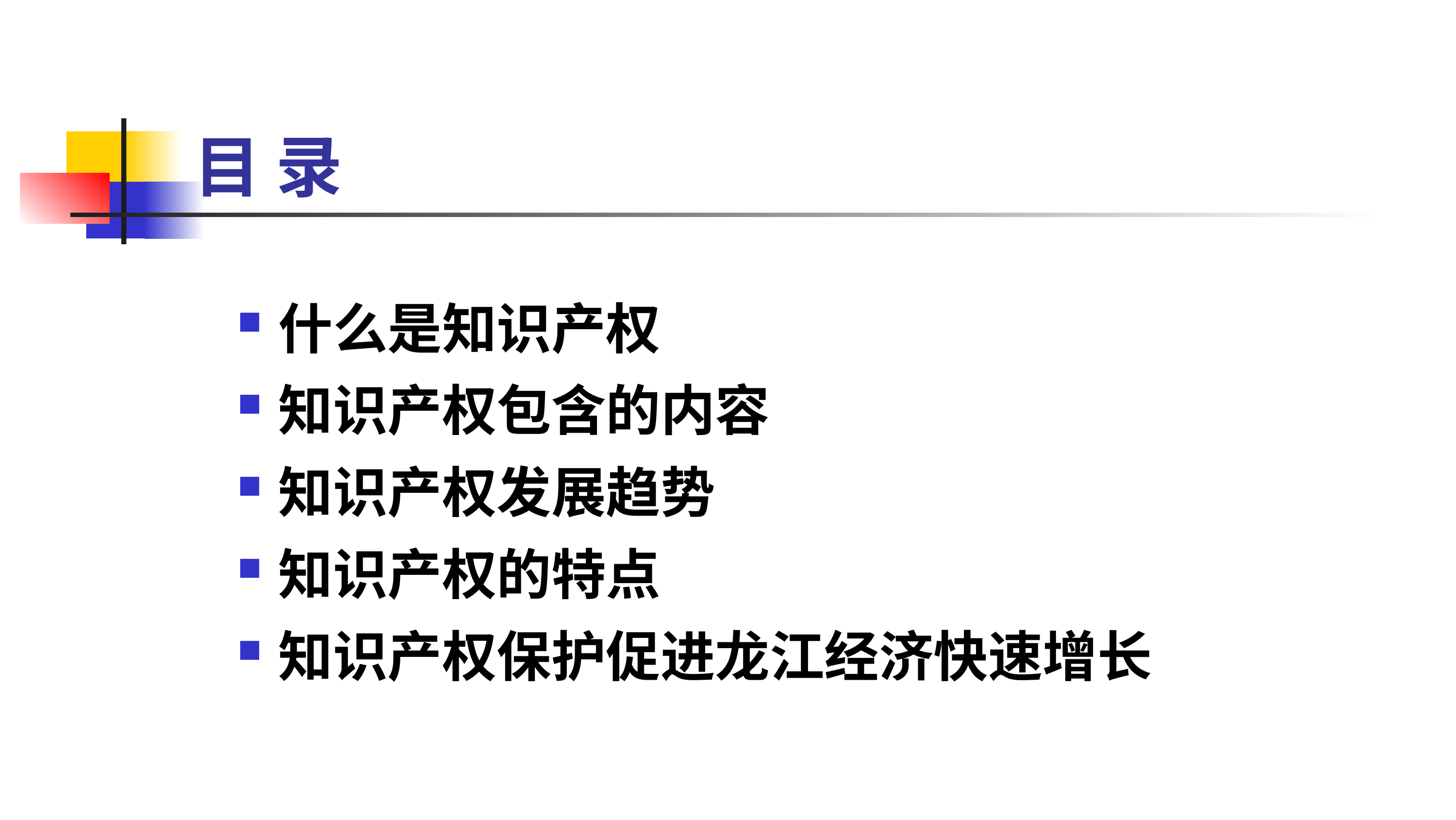

# 目 录

什么是知识产权
知识产权包含的内容
知识产权发展趋势
知识产权的特点
知识产权保护促进龙江经济快速增长